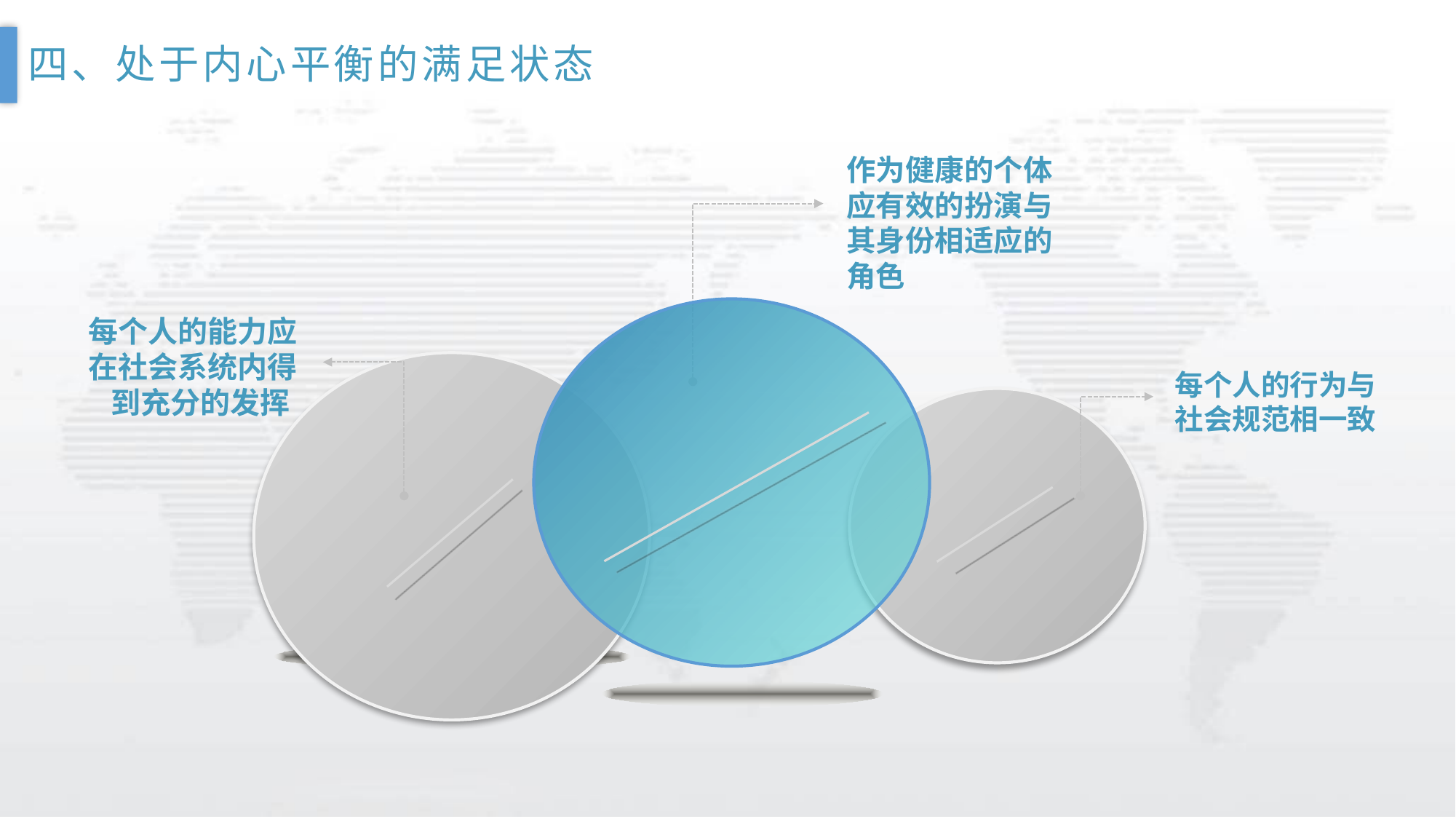

四、处于内心平衡的满足状态
作为健康的个体应有效的扮演与其身份相适应的角色

每个人的能力应在社会系统内得到充分的发挥
每个人的行为与社会规范相一致